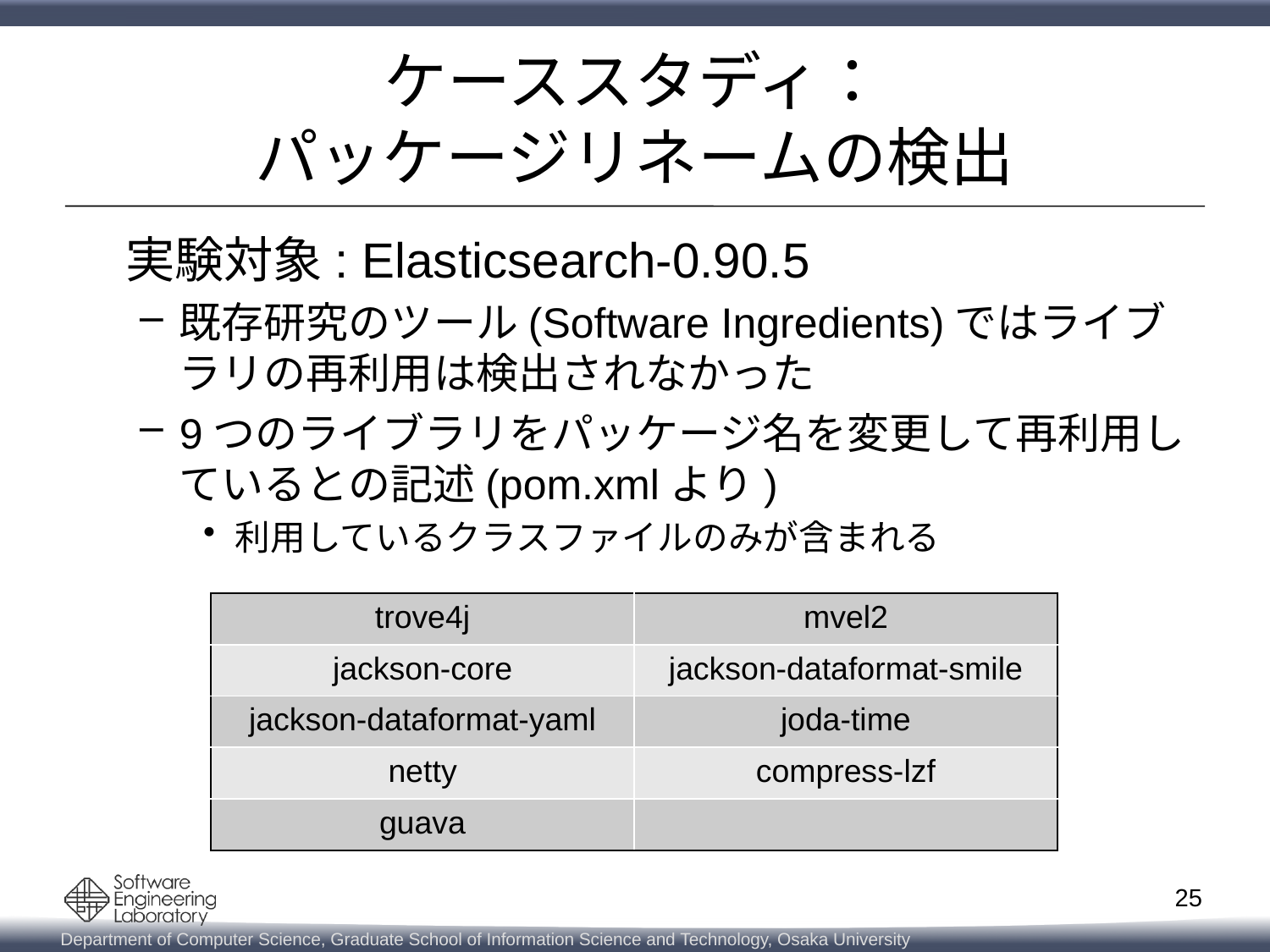

# ケーススタディ： パッケージリネームの検出
　実験対象: Elasticsearch-0.90.5
既存研究のツール(Software Ingredients)ではライブラリの再利用は検出されなかった
9つのライブラリをパッケージ名を変更して再利用しているとの記述(pom.xmlより)
利用しているクラスファイルのみが含まれる
| trove4j | mvel2 |
| --- | --- |
| jackson-core | jackson-dataformat-smile |
| jackson-dataformat-yaml | joda-time |
| netty | compress-lzf |
| guava |  |
25